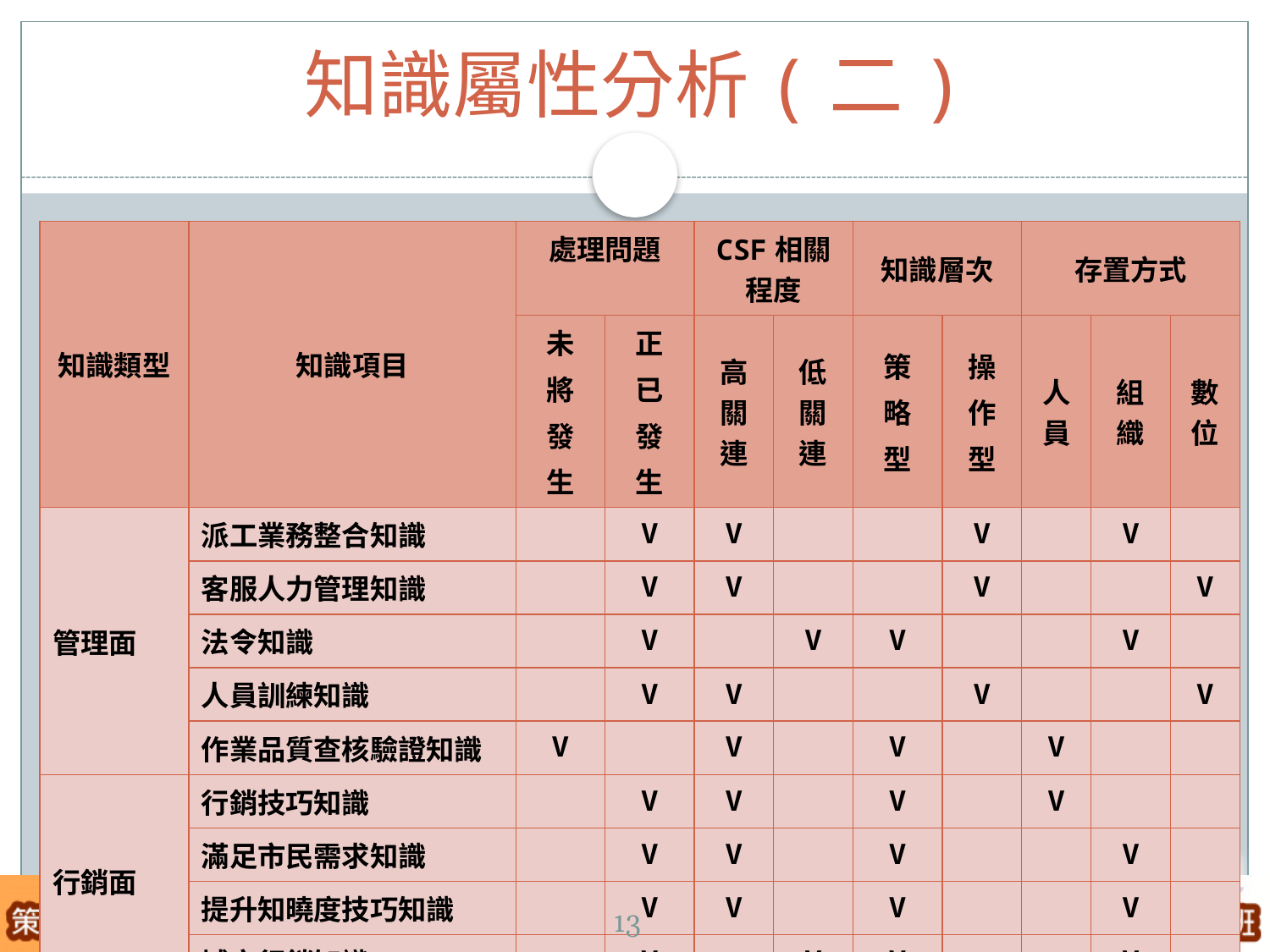

知識屬性分析(二)
| 知識類型 | 知識項目 | 處理問題 |  | CSF相關程度 |  | 知識層次 |  | 存置方式 |  |  |
| --- | --- | --- | --- | --- | --- | --- | --- | --- | --- | --- |
|  |  | 未 將 發 生 | 正 已 發 生 | 高 關連 | 低 關連 | 策 略 型 | 操 作 型 | 人員 | 組織 | 數位 |
| 管理面 | 派工業務整合知識 |  | V | V |  |  | V |  | V |  |
|  | 客服人力管理知識 |  | V | V |  |  | V |  |  | V |
|  | 法令知識 |  | V |  | V | V |  |  | V |  |
|  | 人員訓練知識 |  | V | V |  |  | V |  |  | V |
|  | 作業品質查核驗證知識 | V |  | V |  | V |  | V |  |  |
| 行銷面 | 行銷技巧知識 |  | V | V |  | V |  | V |  |  |
|  | 滿足市民需求知識 |  | V | V |  | V |  |  | V |  |
|  | 提升知曉度技巧知識 |  | V | V |  | V |  |  | V |  |
|  | 城市行銷知識 |  | V |  | V | V |  |  | V |  |
13